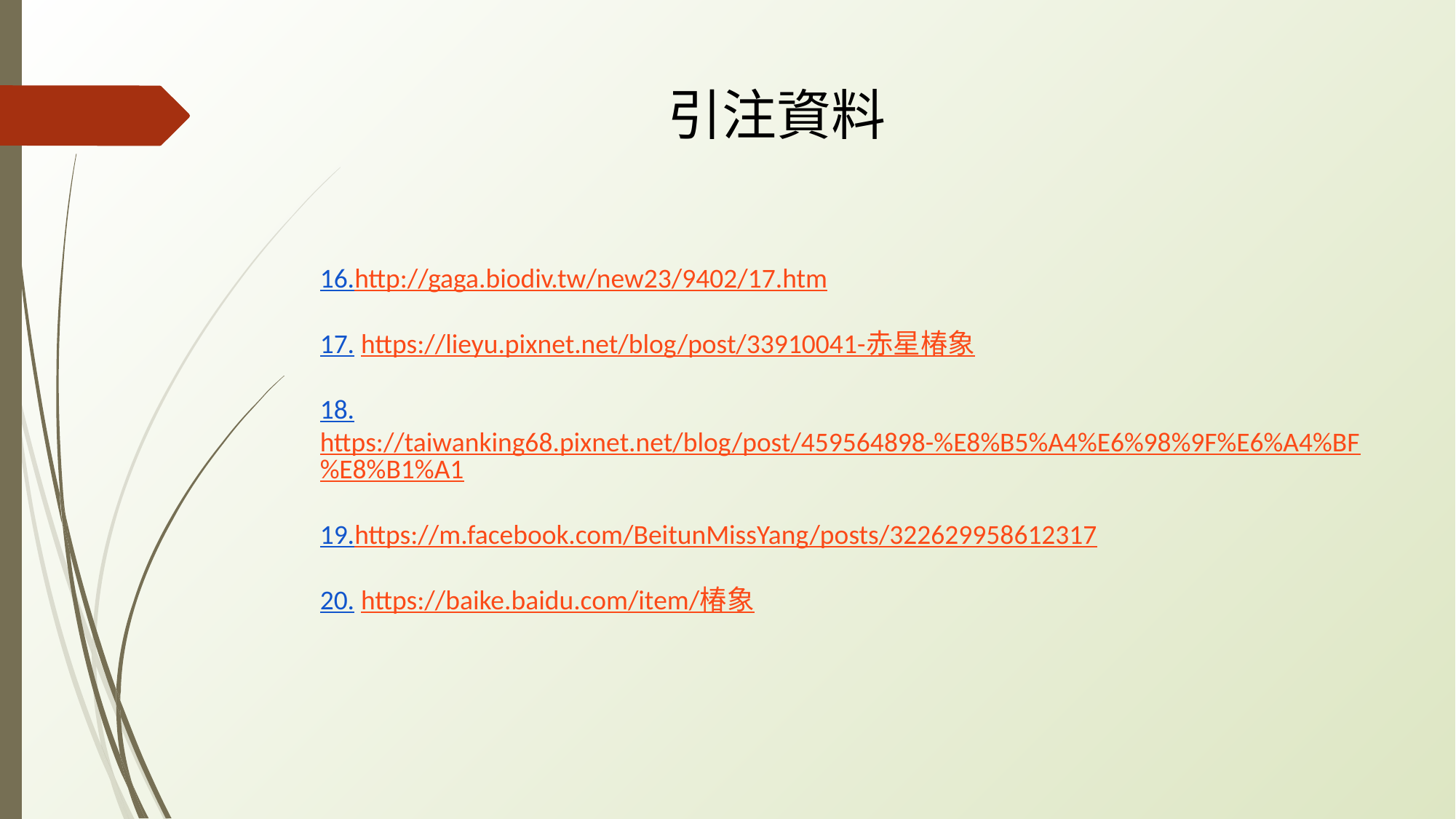

# 引注資料

16.http://gaga.biodiv.tw/new23/9402/17.htm

17.https://lieyu.pixnet.net/blog/post/33910041-赤星椿象

18.https://taiwanking68.pixnet.net/blog/post/459564898-%E8%B5%A4%E6%98%9F%E6%A4%BF%E8%B1%A1

19.https://m.facebook.com/BeitunMissYang/posts/322629958612317

20.https://baike.baidu.com/item/椿象